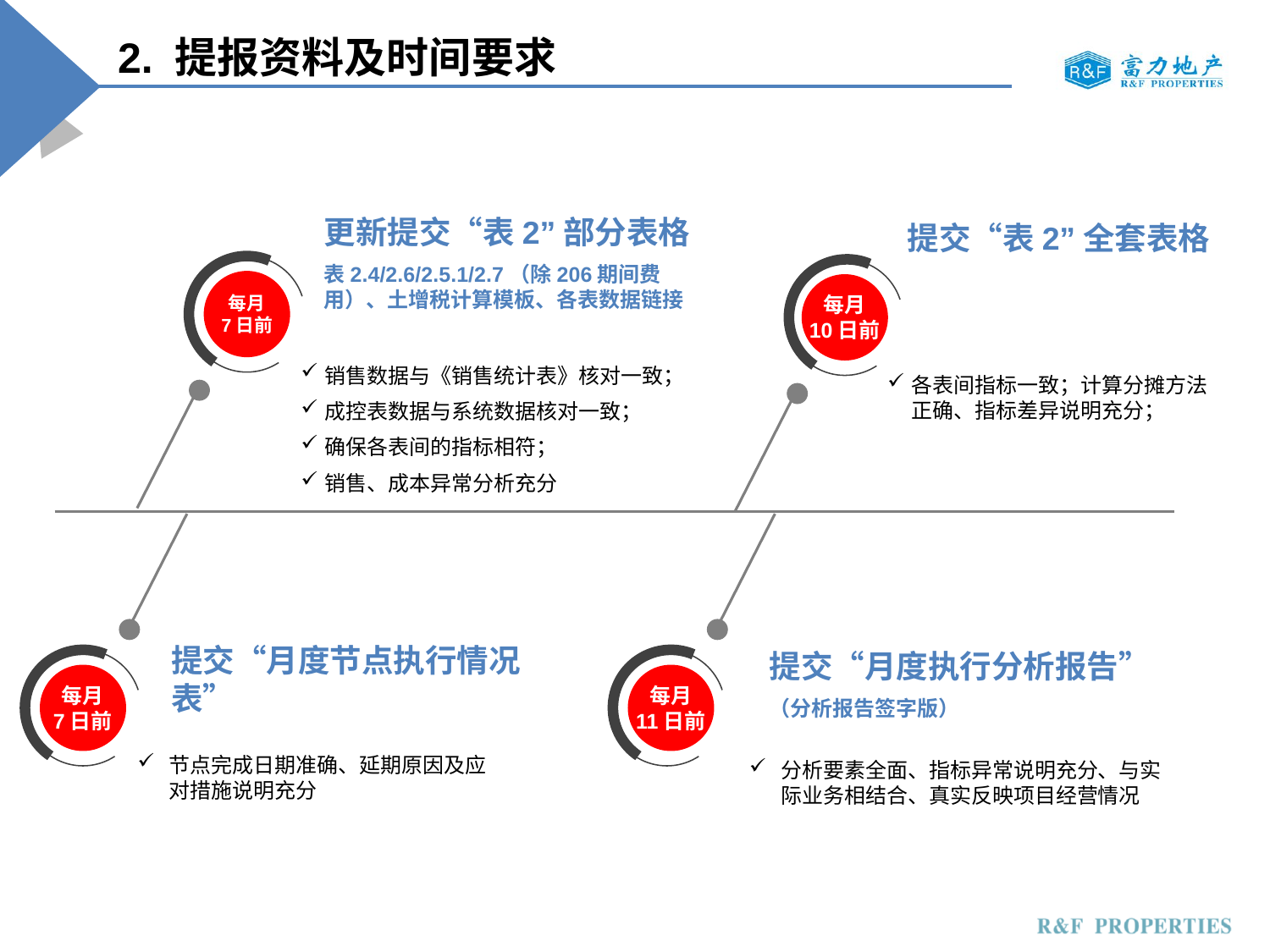

2. 提报资料及时间要求
更新提交“表2”部分表格
表2.4/2.6/2.5.1/2.7（除206期间费用）、土增税计算模板、各表数据链接
提交“表2”全套表格

每月
7日前

每月
10日前

销售数据与《销售统计表》核对一致；
成控表数据与系统数据核对一致；
确保各表间的指标相符；
销售、成本异常分析充分
各表间指标一致；计算分摊方法正确、指标差异说明充分；

每月
7日前

每月
11日前
提交“月度节点执行情况表”
提交“月度执行分析报告”
（分析报告签字版）
节点完成日期准确、延期原因及应对措施说明充分
分析要素全面、指标异常说明充分、与实际业务相结合、真实反映项目经营情况